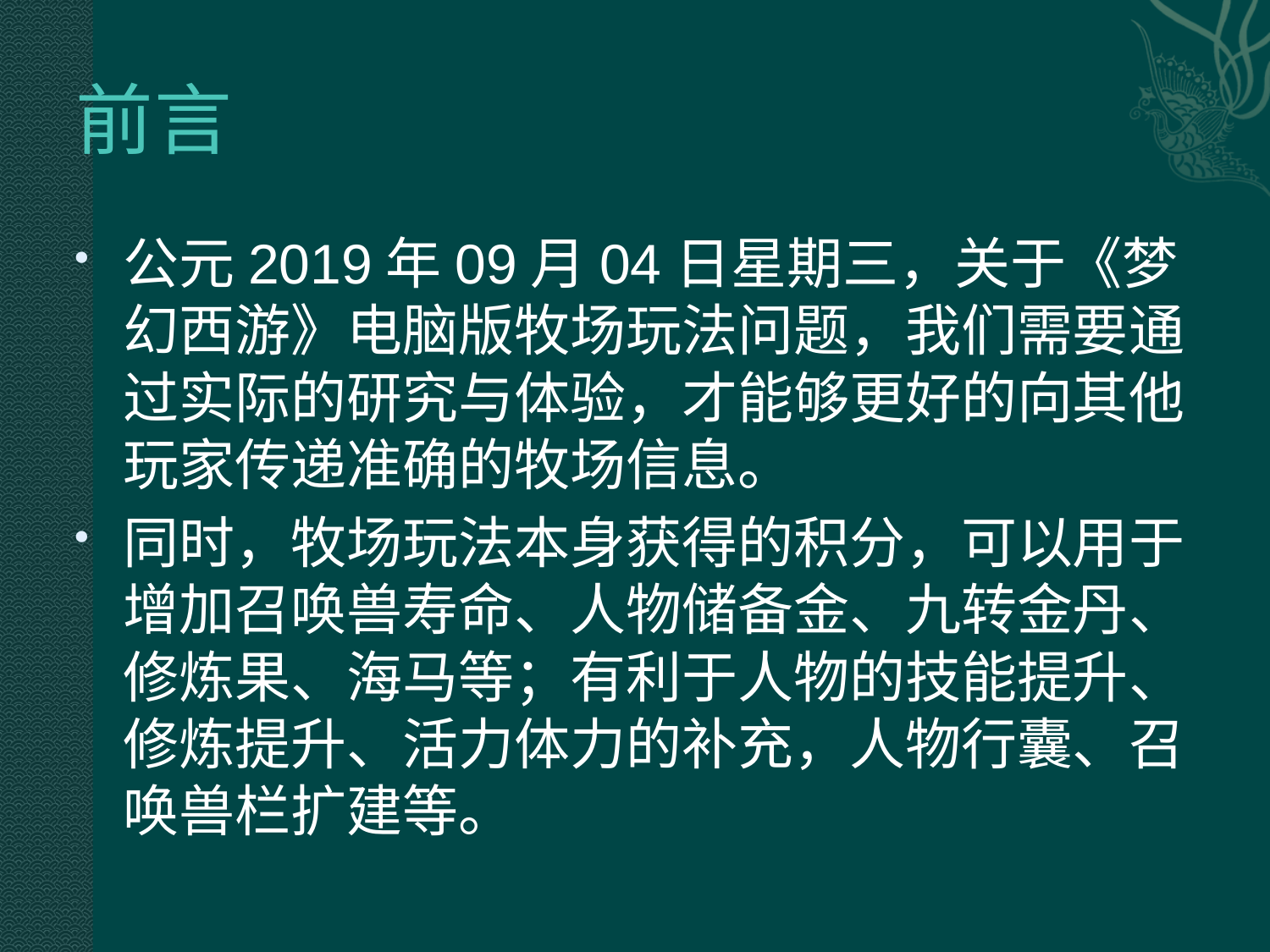

# 前言
公元2019年09月04日星期三，关于《梦幻西游》电脑版牧场玩法问题，我们需要通过实际的研究与体验，才能够更好的向其他玩家传递准确的牧场信息。
同时，牧场玩法本身获得的积分，可以用于增加召唤兽寿命、人物储备金、九转金丹、修炼果、海马等；有利于人物的技能提升、修炼提升、活力体力的补充，人物行囊、召唤兽栏扩建等。